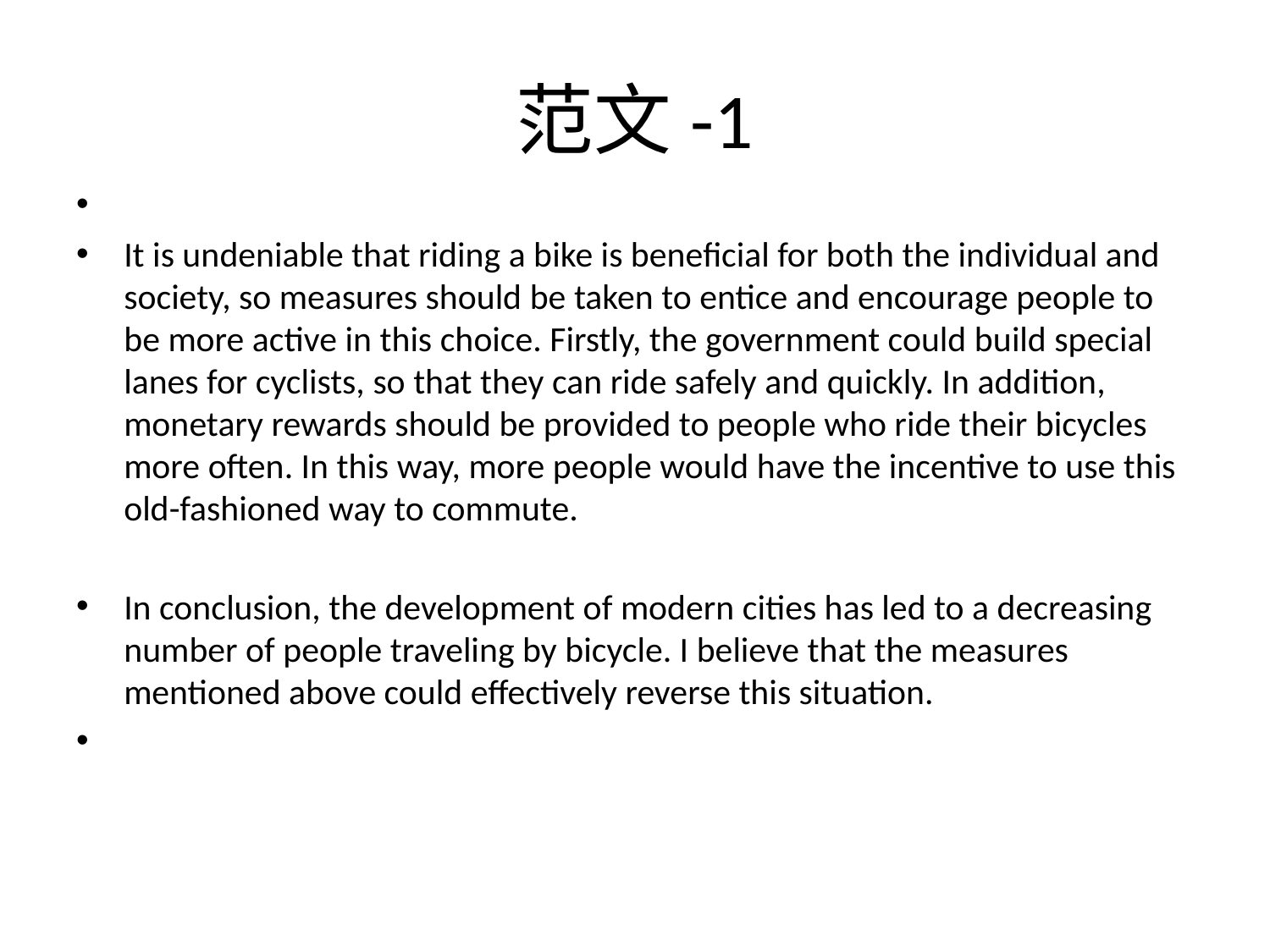

# 范文-1

It is undeniable that riding a bike is beneficial for both the individual and society, so measures should be taken to entice and encourage people to be more active in this choice. Firstly, the government could build special lanes for cyclists, so that they can ride safely and quickly. In addition, monetary rewards should be provided to people who ride their bicycles more often. In this way, more people would have the incentive to use this old-fashioned way to commute.

In conclusion, the development of modern cities has led to a decreasing number of people traveling by bicycle. I believe that the measures mentioned above could effectively reverse this situation.